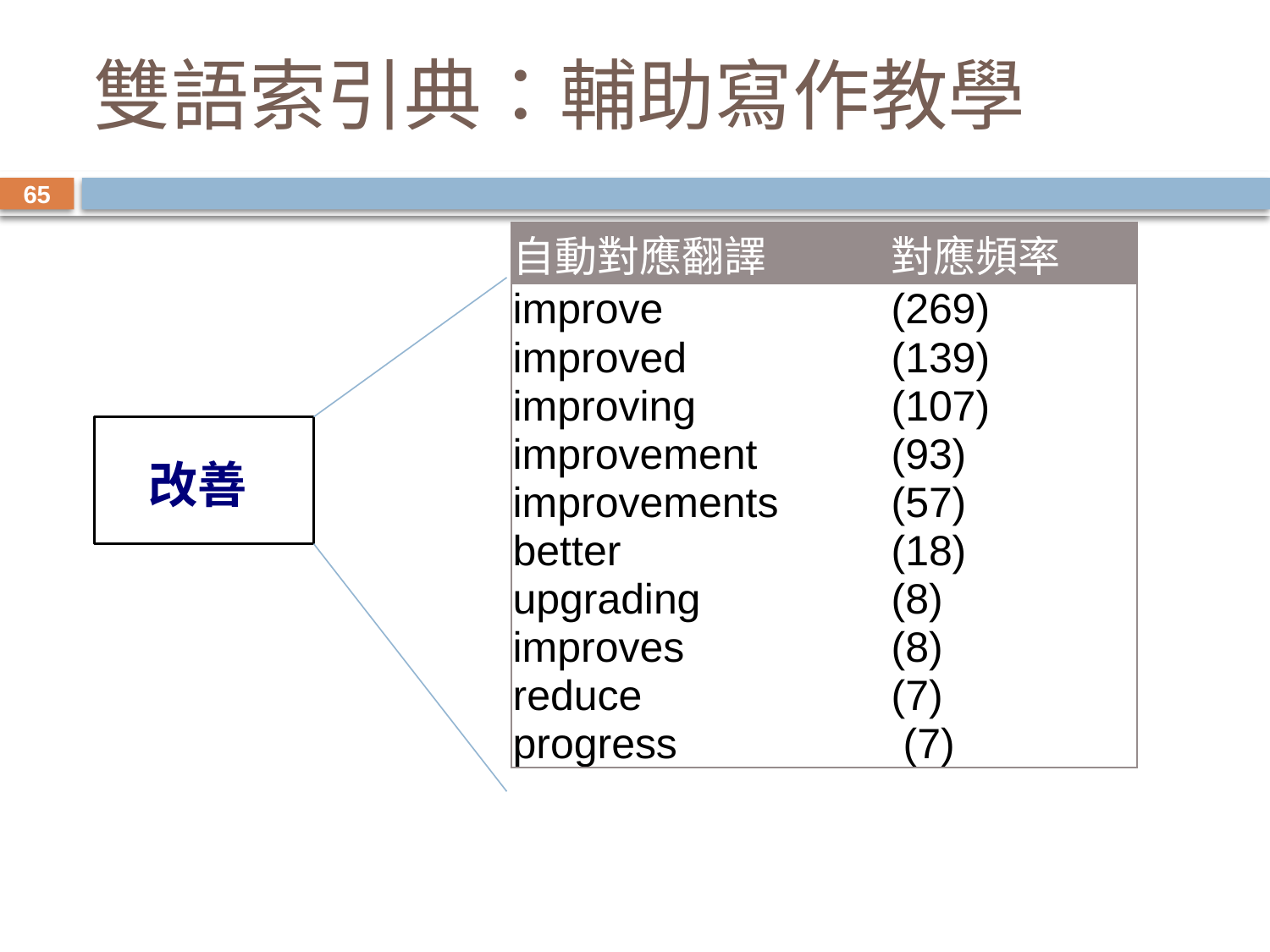

# 雙語索引典：輔助寫作教學

65
| 自動對應翻譯 | 對應頻率 |
| --- | --- |
| improve | (269) |
| improved | (139) |
| improving | (107) |
| improvement | (93) |
| improvements | (57) |
| better | (18) |
| upgrading | (8) |
| improves | (8) |
| reduce | (7) |
| progress | (7) |
改善